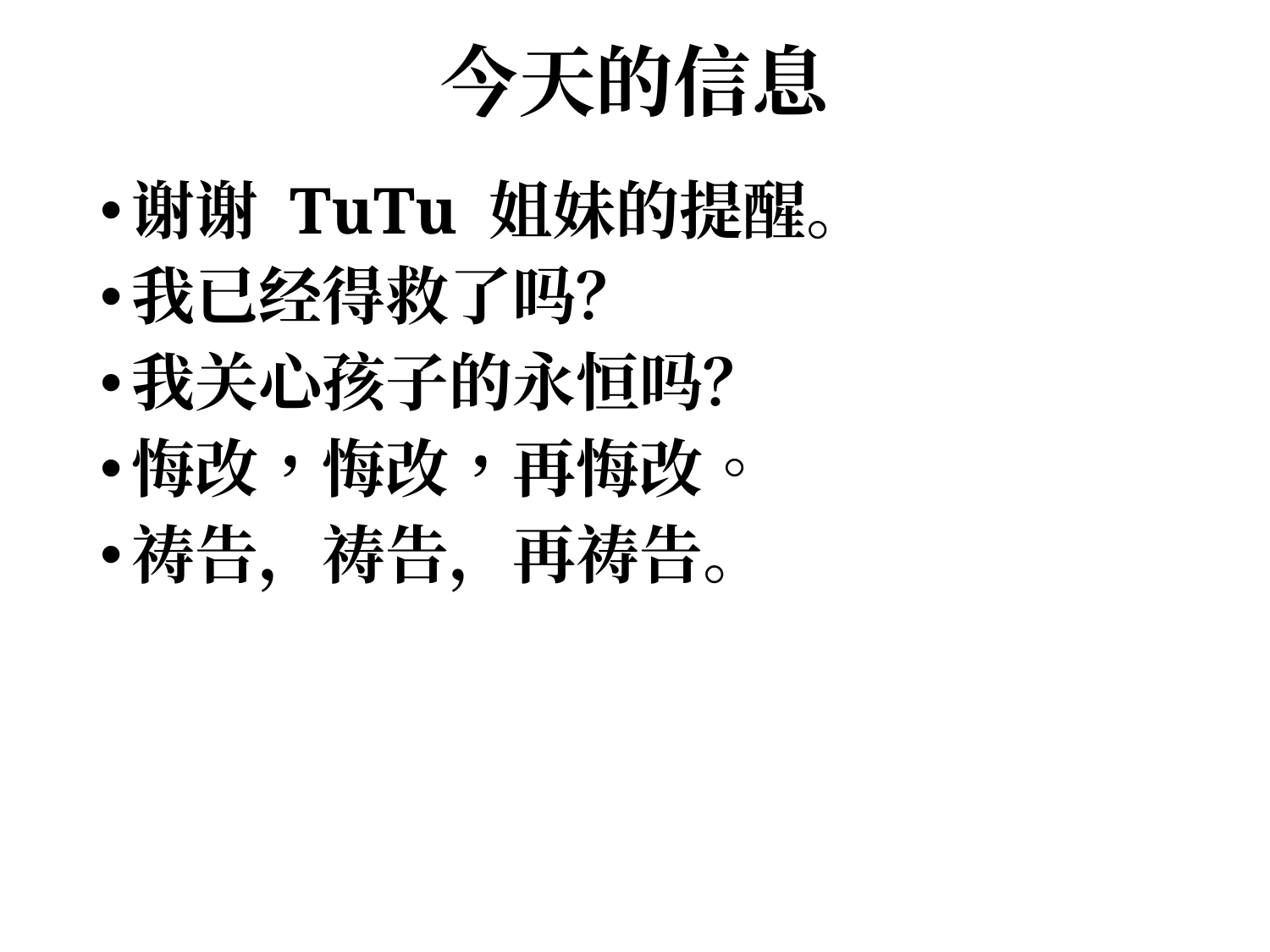

# 今天的信息
谢谢 TuTu 姐妹的提醒。
我已经得救了吗？
我关心孩子的永恒吗？
悔改，悔改，再悔改。
祷告，祷告，再祷告。